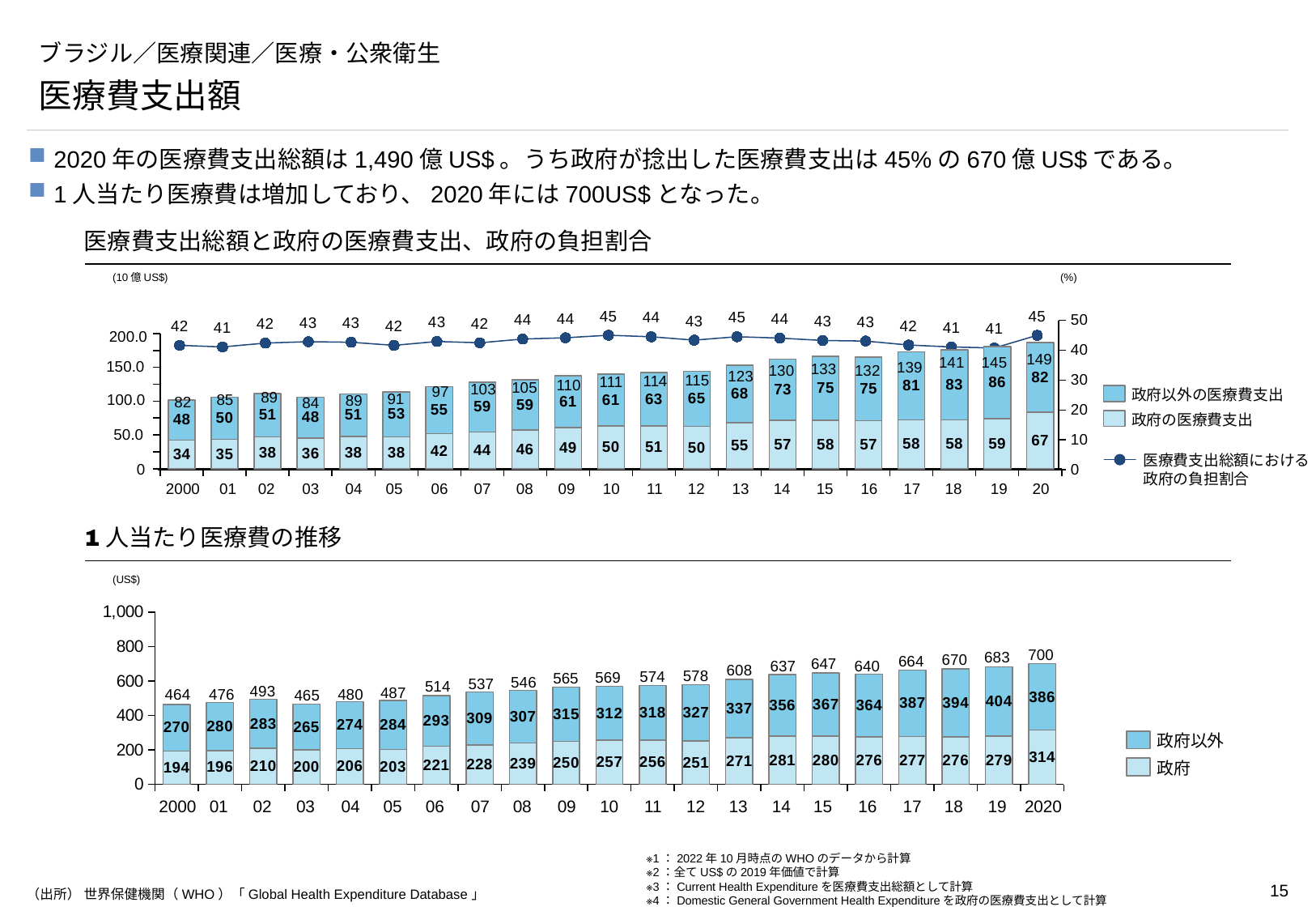

# ブラジル／医療関連／医療・公衆衛生
医療費支出額
2020年の医療費支出総額は1,490億US$。うち政府が捻出した医療費支出は45%の670億US$である。
1人当たり医療費は増加しており、2020年には700US$となった。
医療費支出総額と政府の医療費支出、政府の負担割合
(10億US$)
(%)

### Chart

| Category |  |
|---|---|

### Chart

| Category |  |  |
|---|---|---|
200.0
149
141
145
150.0
139
133
130
132
123
115
114
111
110
105
103
97
政府以外の医療費支出

89
91
100.0
85
89
82
84
政府の医療費支出

50.0
医療費支出総額における
政府の負担割合

0
02
09
16
18
19
20
2000
01
03
04
05
06
07
08
10
11
12
13
14
15
17
1人当たり医療費の推移
(US$)

### Chart

| Category |  |  |
|---|---|---|
700
683
670
664
647
637
640
608
578
574
569
565
546
537
514
493
487
480
464
476
465
政府以外

政府

2000
01
02
03
04
05
06
07
08
09
10
11
12
13
14
15
16
17
18
19
2020
※1：2022年10月時点のWHOのデータから計算
※2：全てUS$の2019年価値で計算
※3：Current Health Expenditureを医療費支出総額として計算
※4：Domestic General Government Health Expenditureを政府の医療費支出として計算
（出所） 世界保健機関（WHO）「Global Health Expenditure Database」